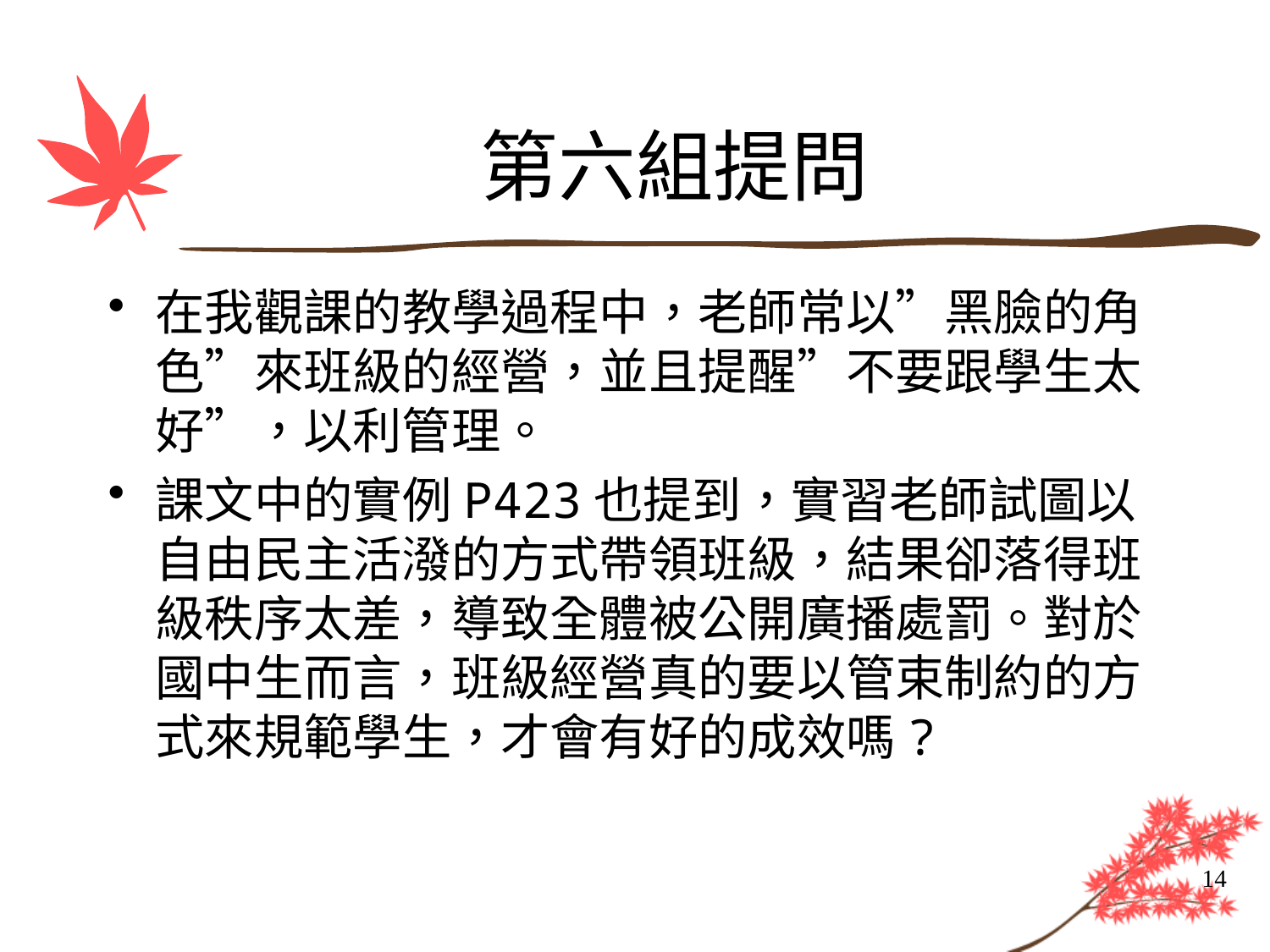

# 第六組提問
在我觀課的教學過程中，老師常以”黑臉的角色”來班級的經營，並且提醒”不要跟學生太好”，以利管理。
課文中的實例P423也提到，實習老師試圖以自由民主活潑的方式帶領班級，結果卻落得班級秩序太差，導致全體被公開廣播處罰。對於國中生而言，班級經營真的要以管束制約的方式來規範學生，才會有好的成效嗎?
14